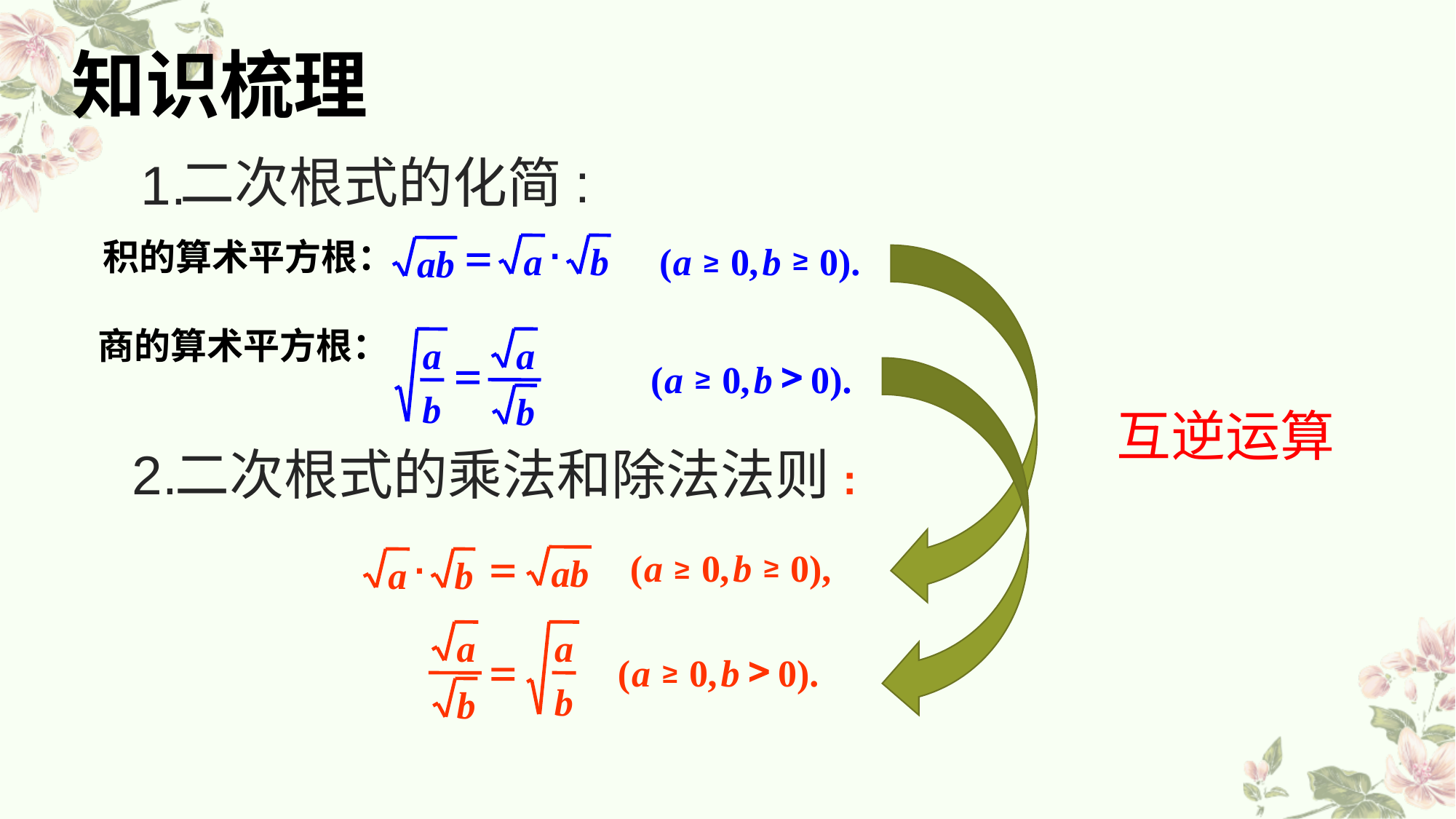

# 知识梳理
二次根式的化简:
1.

积的算术平方根：
=
·

a
b

(
a
0
,
b
0
).
≥
≥

ab

商的算术平方根：

a
=

b

a

b

>
(
a
0
,
b
0
).
≥

互逆运算

2.
二次根式的乘法和除法法则:
(
a
0
,
b
0
),
≥
≥
=

ab

·

a
b

a
=

b

a

b

>
(
a
0
,
b
0
).
≥